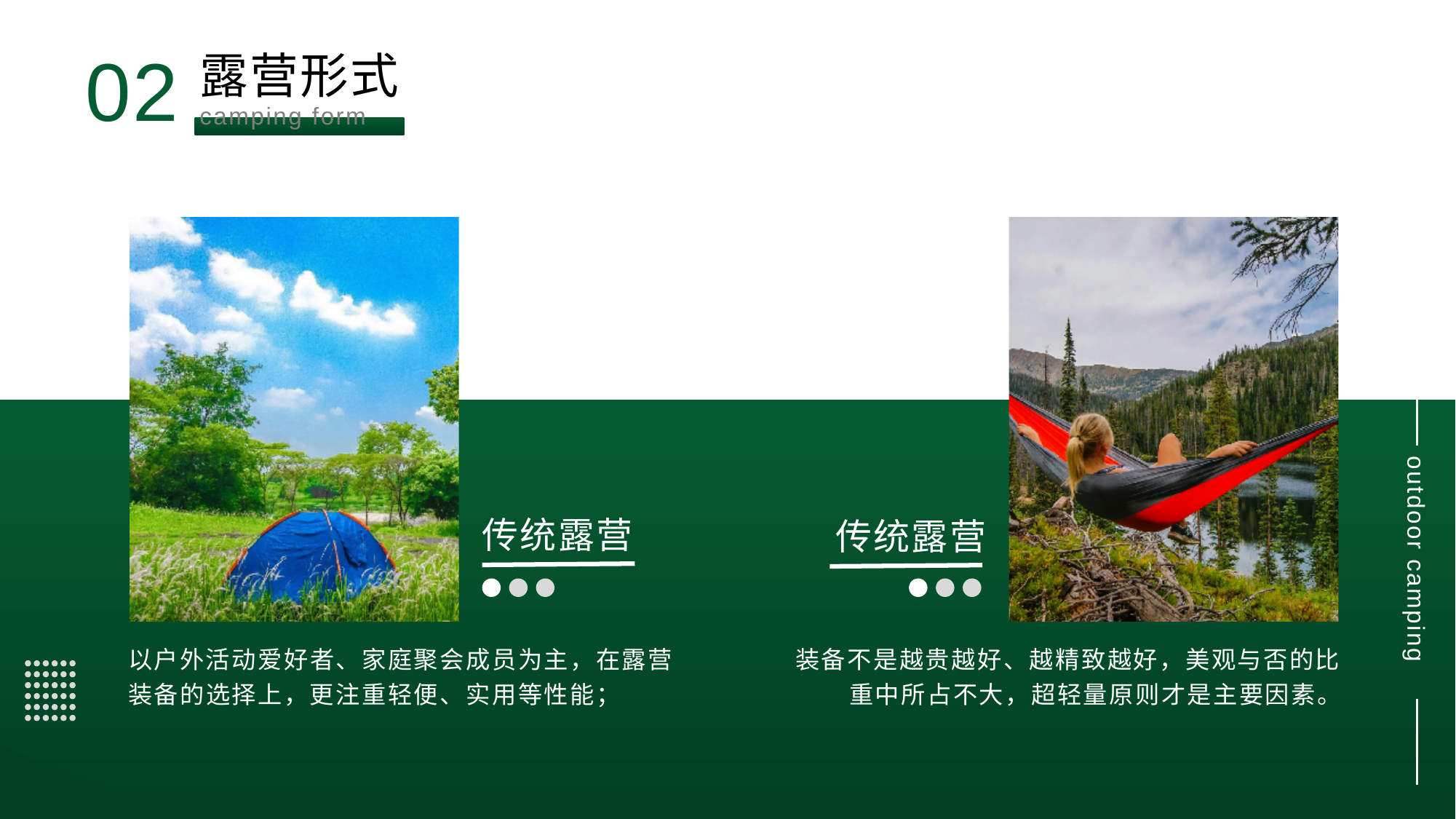

02
露营形式
camping form

传统露营
传统露营
outdoor camping

以户外活动爱好者、家庭聚会成员为主，在露营装备的选择上，更注重轻便、实用等性能；
装备不是越贵越好、越精致越好，美观与否的比重中所占不大，超轻量原则才是主要因素。